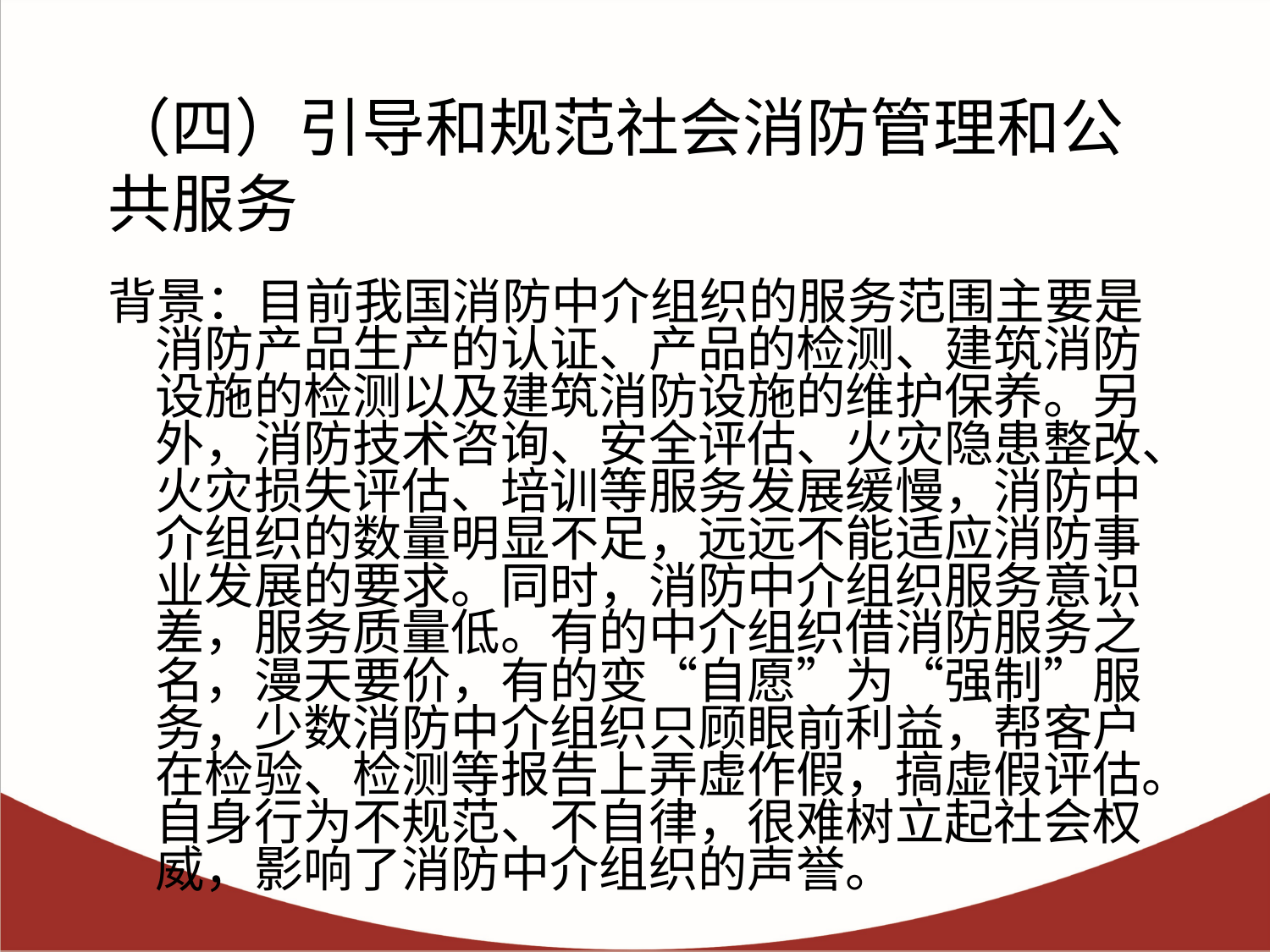

# （四）引导和规范社会消防管理和公共服务
背景：目前我国消防中介组织的服务范围主要是消防产品生产的认证、产品的检测、建筑消防设施的检测以及建筑消防设施的维护保养。另外，消防技术咨询、安全评估、火灾隐患整改、火灾损失评估、培训等服务发展缓慢，消防中介组织的数量明显不足，远远不能适应消防事业发展的要求。同时，消防中介组织服务意识差，服务质量低。有的中介组织借消防服务之名，漫天要价，有的变“自愿”为“强制”服务，少数消防中介组织只顾眼前利益，帮客户在检验、检测等报告上弄虚作假，搞虚假评估。自身行为不规范、不自律，很难树立起社会权威，影响了消防中介组织的声誉。